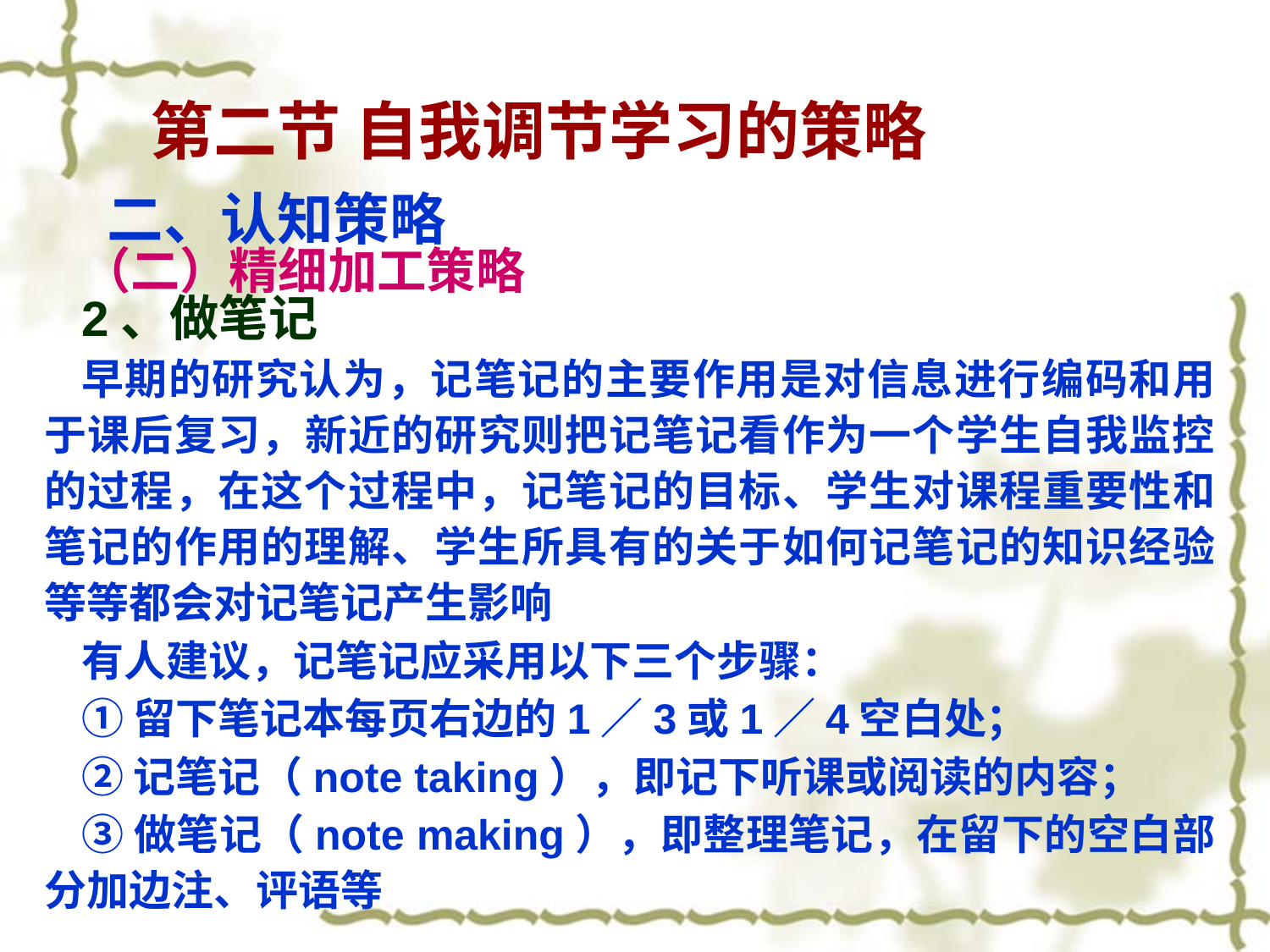

第二节 自我调节学习的策略
 二、认知策略
（二）精细加工策略
2、做笔记
早期的研究认为，记笔记的主要作用是对信息进行编码和用于课后复习，新近的研究则把记笔记看作为一个学生自我监控的过程，在这个过程中，记笔记的目标、学生对课程重要性和笔记的作用的理解、学生所具有的关于如何记笔记的知识经验等等都会对记笔记产生影响
有人建议，记笔记应采用以下三个步骤：
①留下笔记本每页右边的1／3或1／4空白处；
②记笔记（note taking），即记下听课或阅读的内容；
③做笔记（note making），即整理笔记，在留下的空白部分加边注、评语等